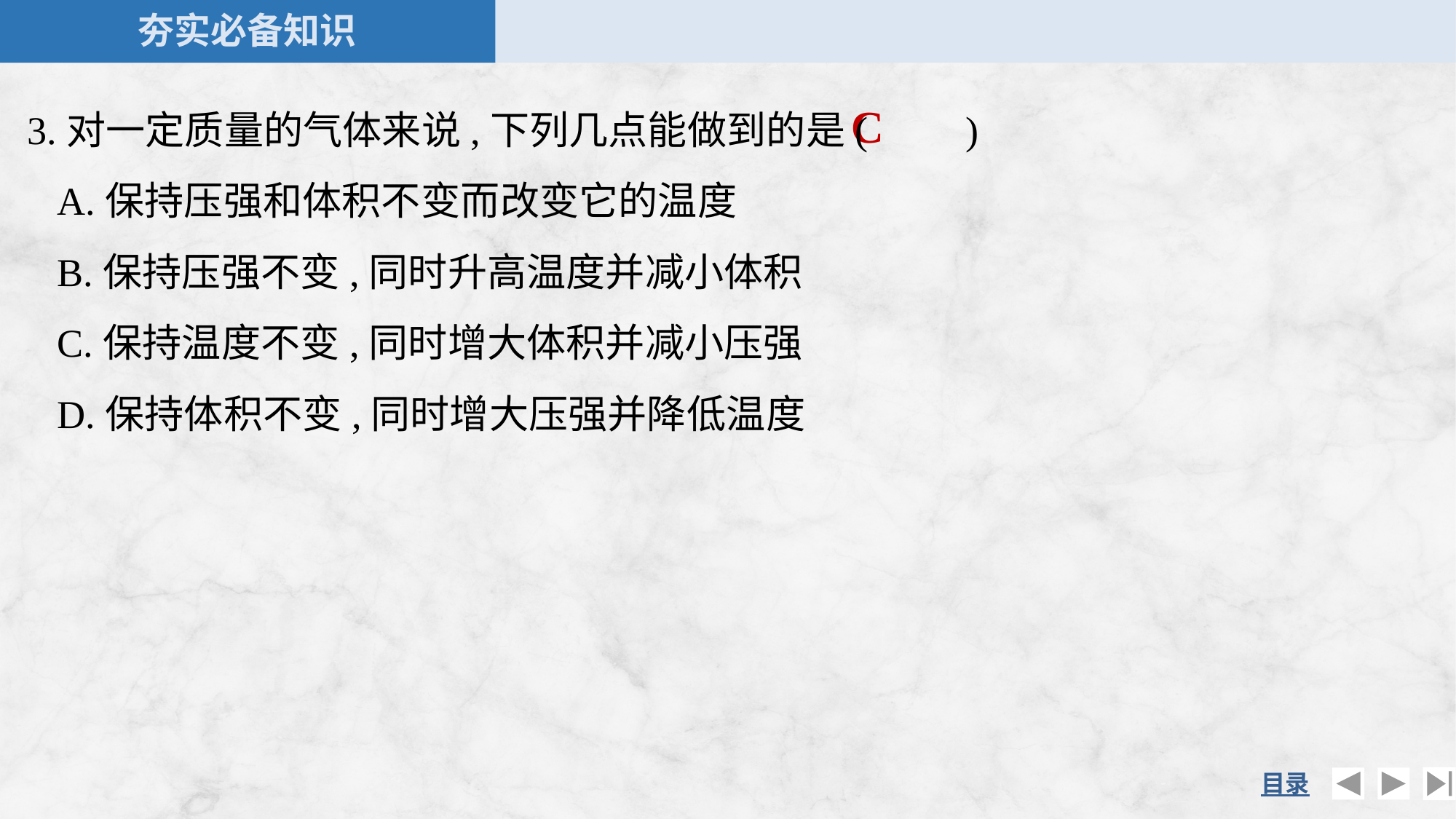

3.对一定质量的气体来说,下列几点能做到的是(　　)
A.保持压强和体积不变而改变它的温度
B.保持压强不变,同时升高温度并减小体积
C.保持温度不变,同时增大体积并减小压强
D.保持体积不变,同时增大压强并降低温度
C